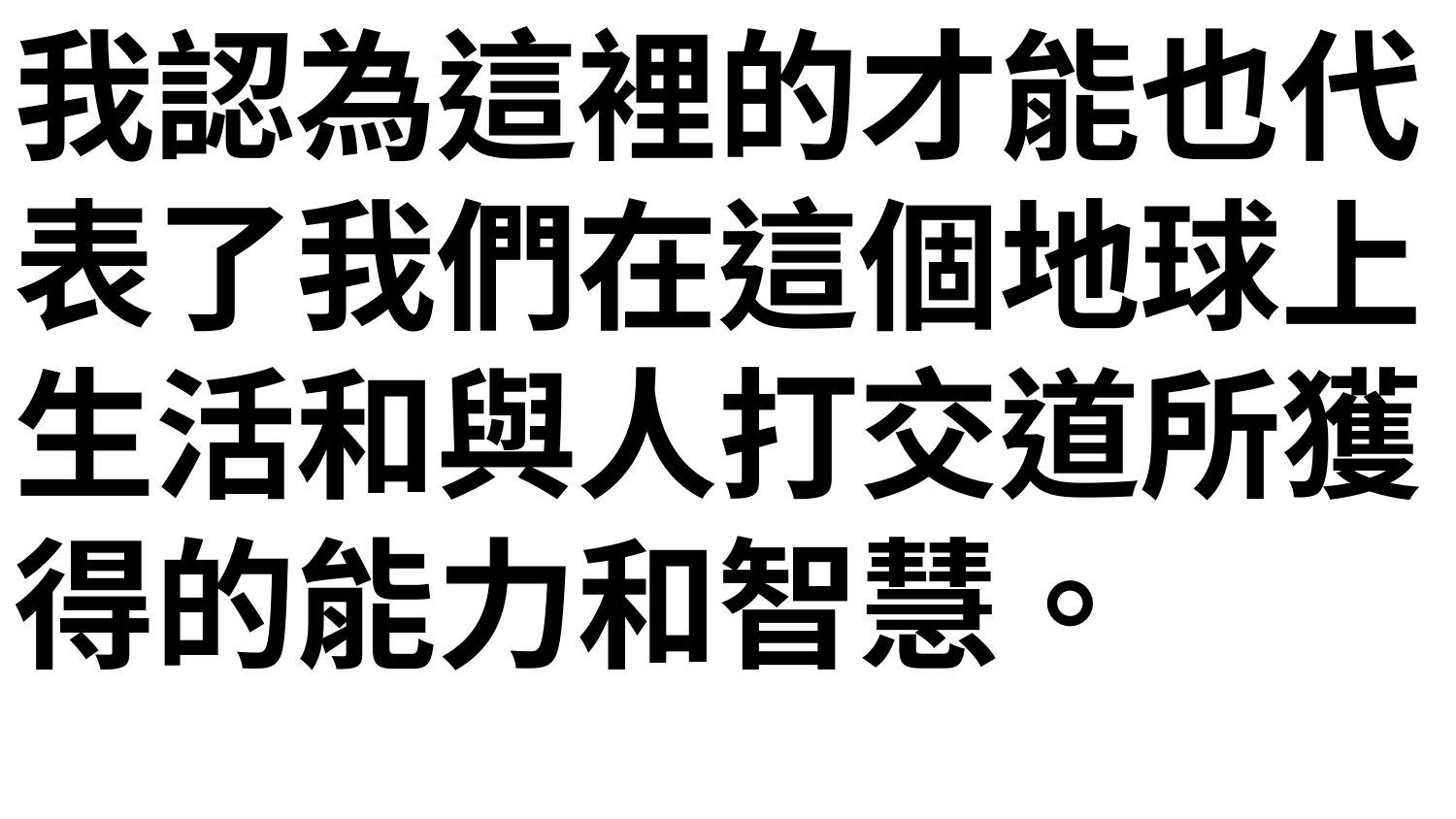

我認為這裡的才能也代表了我們在這個地球上生活和與人打交道所獲得的能力和智慧。